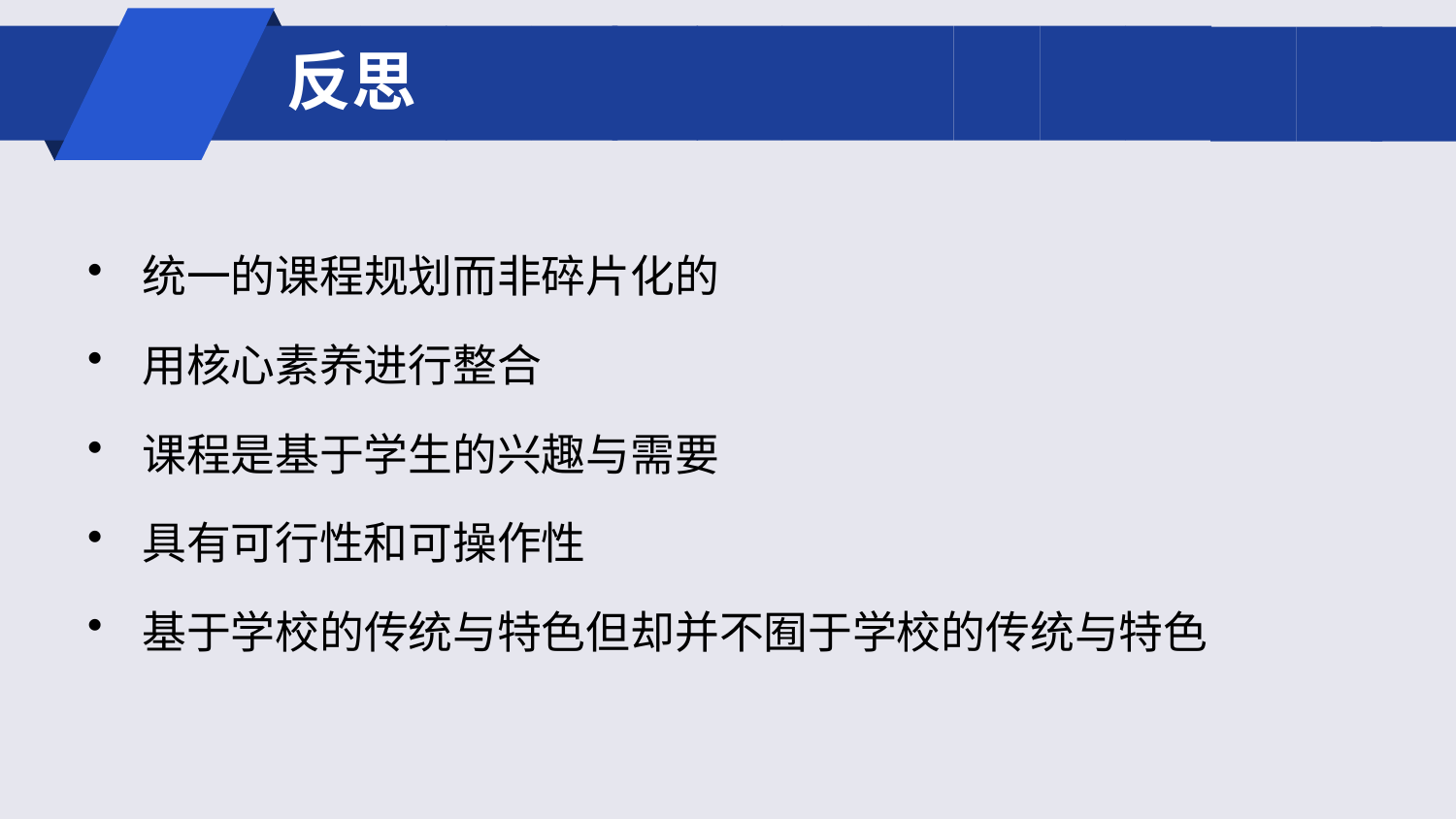

# 反思
统一的课程规划而非碎片化的
用核心素养进行整合
课程是基于学生的兴趣与需要
具有可行性和可操作性
基于学校的传统与特色但却并不囿于学校的传统与特色